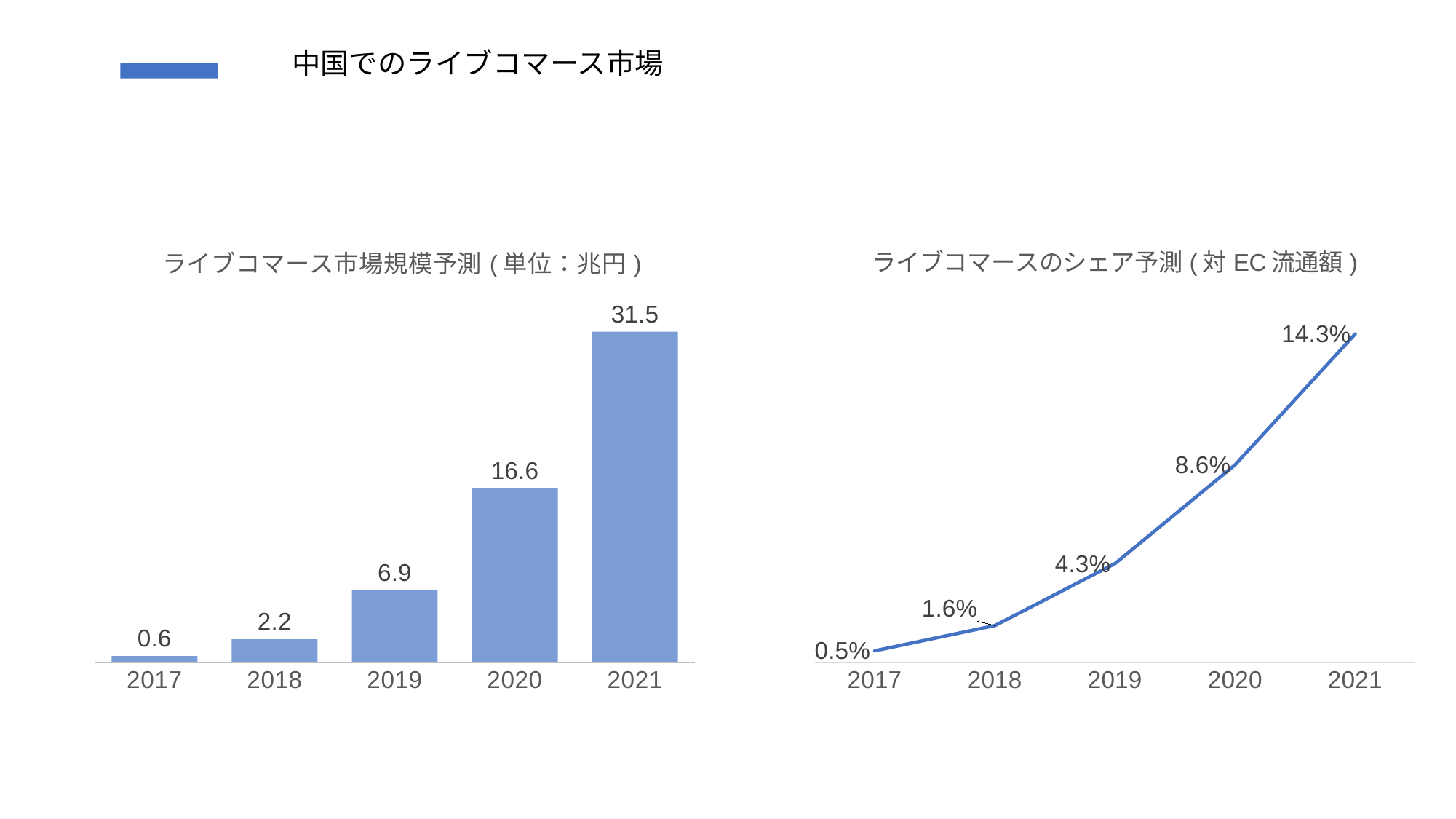

# 中国でのライブコマース市場

### Chart: ライブコマース市場規模予測(単位：兆円)

| Category |  |
|---|---|
| 2017 | 0.6 |
| 2018 | 2.2 |
| 2019 | 6.9 |
| 2020 | 16.6 |
| 2021 | 31.5 |

### Chart: ライブコマースのシェア予測(対EC流通額)

| Category |  |
|---|---|
| 2017 | 0.005 |
| 2018 | 0.016 |
| 2019 | 0.043 |
| 2020 | 0.086 |
| 2021 | 0.143 |